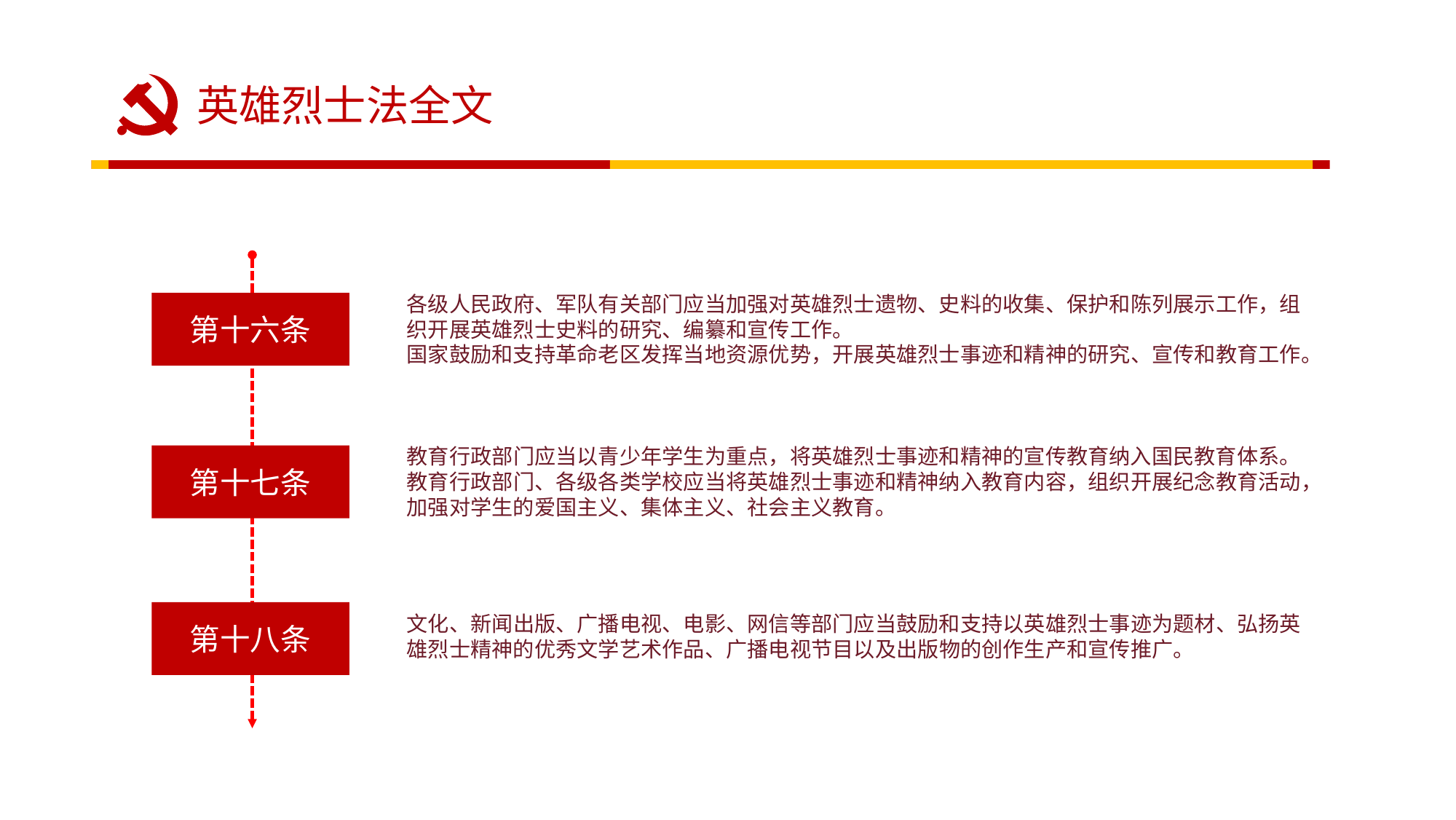

英雄烈士法全文

各级人民政府、军队有关部门应当加强对英雄烈士遗物、史料的收集、保护和陈列展示工作，组织开展英雄烈士史料的研究、编纂和宣传工作。
国家鼓励和支持革命老区发挥当地资源优势，开展英雄烈士事迹和精神的研究、宣传和教育工作。
第十六条
教育行政部门应当以青少年学生为重点，将英雄烈士事迹和精神的宣传教育纳入国民教育体系。
教育行政部门、各级各类学校应当将英雄烈士事迹和精神纳入教育内容，组织开展纪念教育活动，加强对学生的爱国主义、集体主义、社会主义教育。
第十七条
第十八条
文化、新闻出版、广播电视、电影、网信等部门应当鼓励和支持以英雄烈士事迹为题材、弘扬英雄烈士精神的优秀文学艺术作品、广播电视节目以及出版物的创作生产和宣传推广。